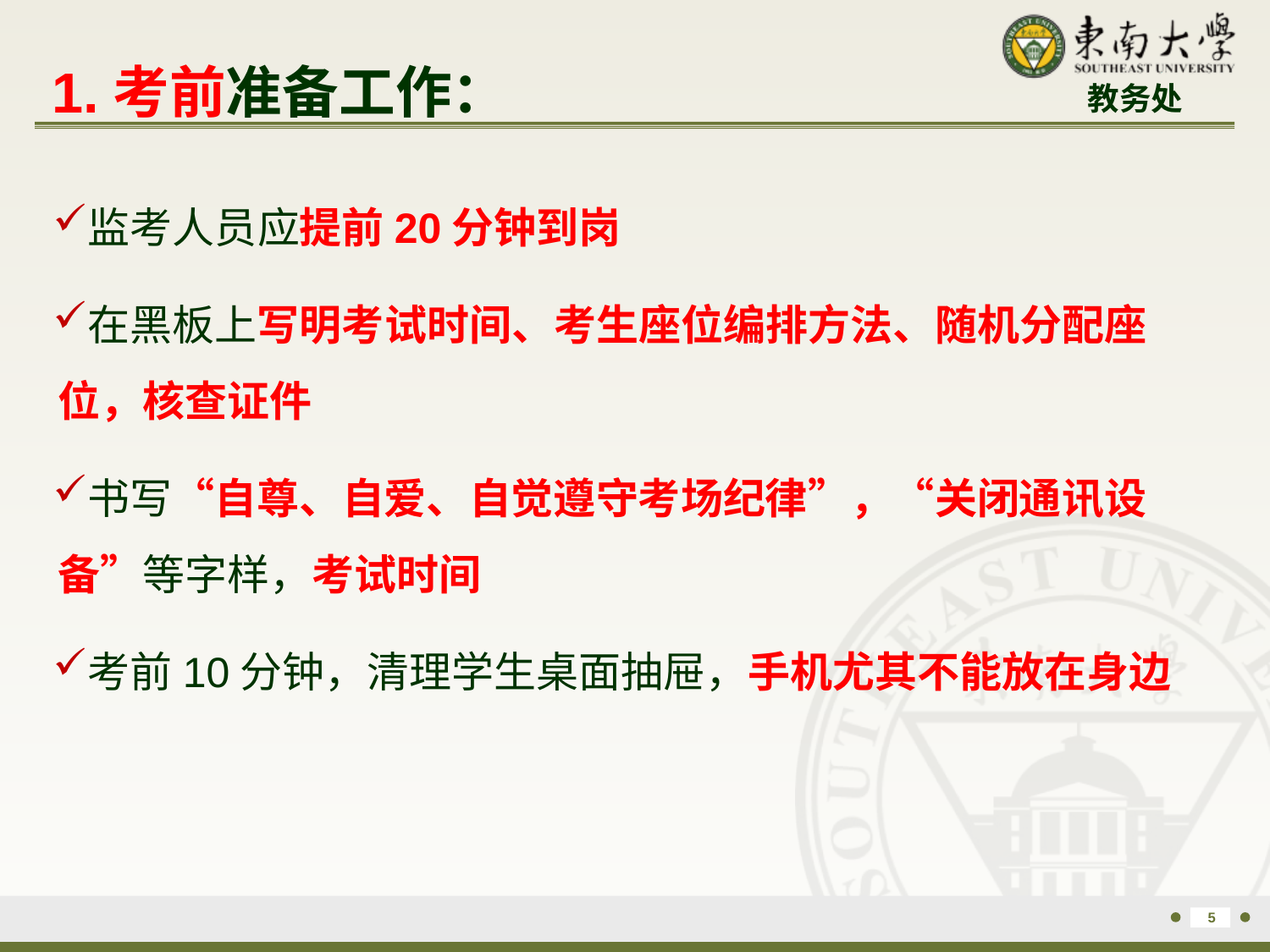

1.考前准备工作：
监考人员应提前20分钟到岗
在黑板上写明考试时间、考生座位编排方法、随机分配座位，核查证件
书写“自尊、自爱、自觉遵守考场纪律”，“关闭通讯设备”等字样，考试时间
考前10分钟，清理学生桌面抽屉，手机尤其不能放在身边

5